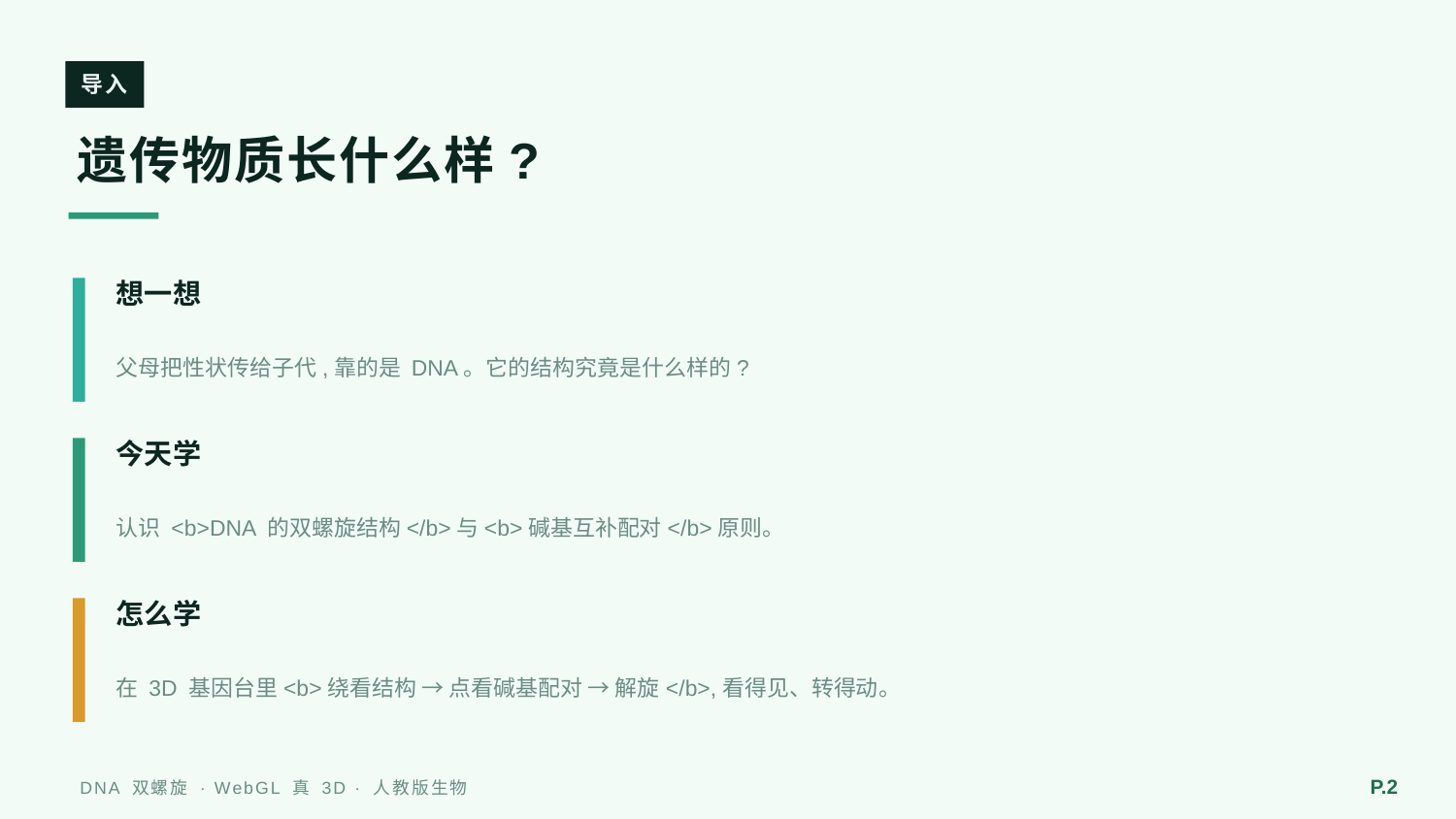

导入

遗传物质长什么样?

想一想

父母把性状传给子代,靠的是 DNA。它的结构究竟是什么样的?
今天学

认识 <b>DNA 的双螺旋结构</b>与<b>碱基互补配对</b>原则。
怎么学

在 3D 基因台里<b>绕看结构 → 点看碱基配对 → 解旋</b>,看得见、转得动。
P.2
DNA 双螺旋 · WebGL 真 3D · 人教版生物